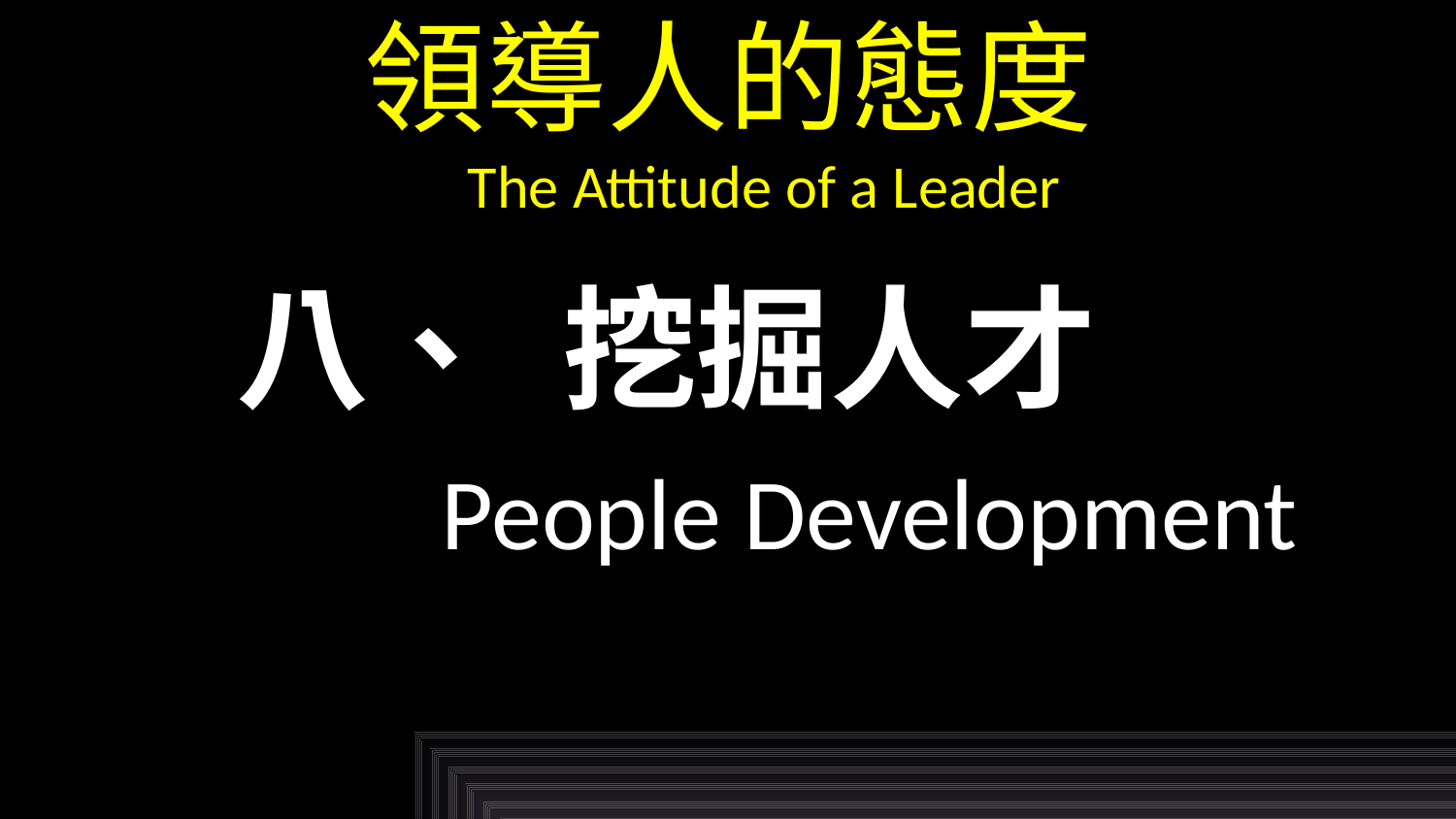

# 領導人的態度 The Attitude of a Leader
八、  挖掘人才
         People Development